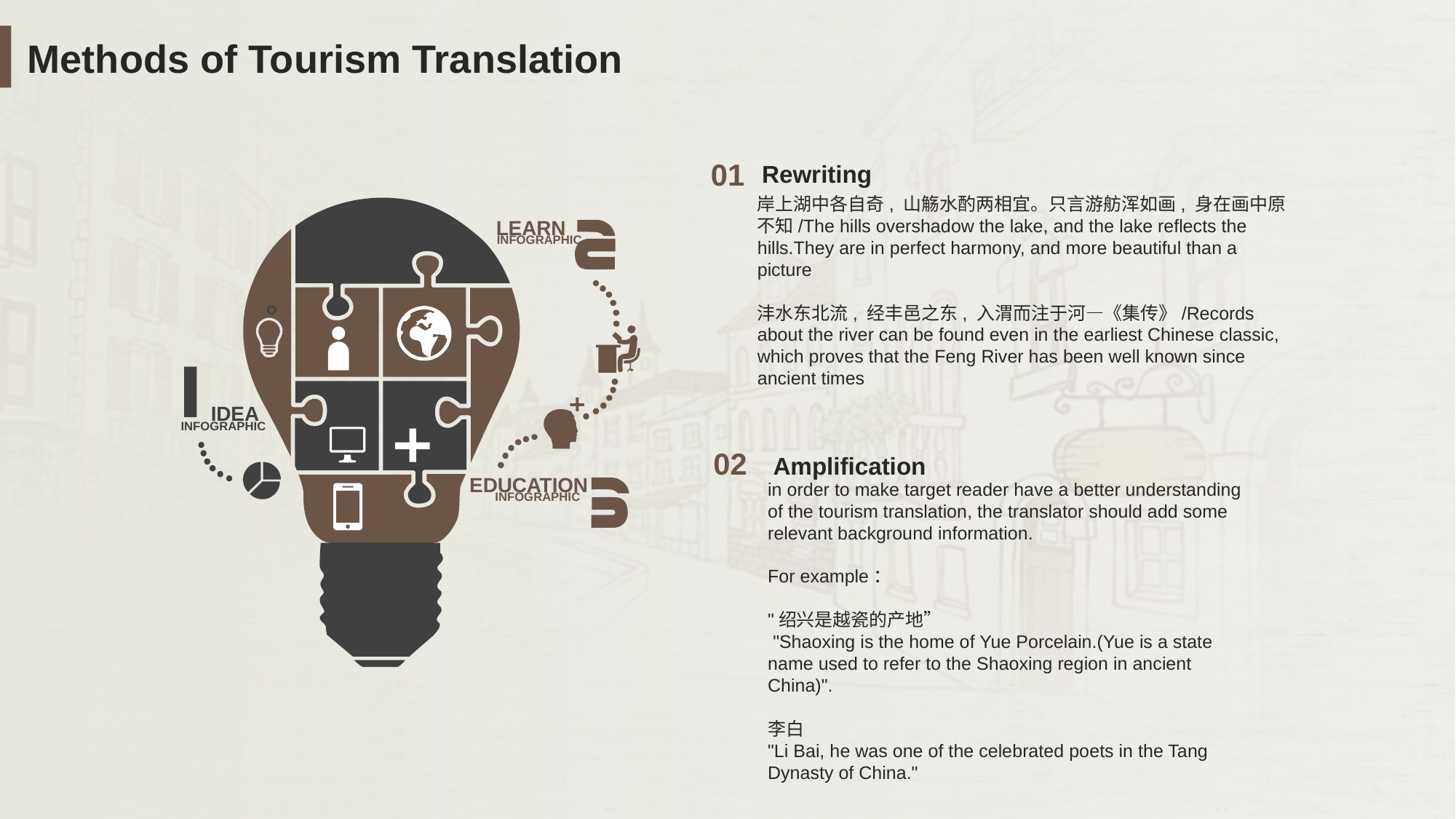

Methods of Tourism Translation
01
Rewriting
岸上湖中各自奇, 山觞水酌两相宜。只言游舫浑如画, 身在画中原不知/The hills overshadow the lake, and the lake reflects the hills.They are in perfect harmony, and more beautiful than a picture

沣水东北流, 经丰邑之东, 入渭而注于河—《集传》/Records about the river can be found even in the earliest Chinese classic, which proves that the Feng River has been well known since ancient times

LEARN

INFOGRAPHIC

IDEA

INFOGRAPHIC

02

Amplification

EDUCATION

INFOGRAPHIC

in order to make target reader have a better understanding of the tourism translation, the translator should add some relevant background information.

For example：

"绍兴是越瓷的产地”
 "Shaoxing is the home of Yue Porcelain.(Yue is a state name used to refer to the Shaoxing region in ancient China)".

李白
"Li Bai, he was one of the celebrated poets in the Tang Dynasty of China."